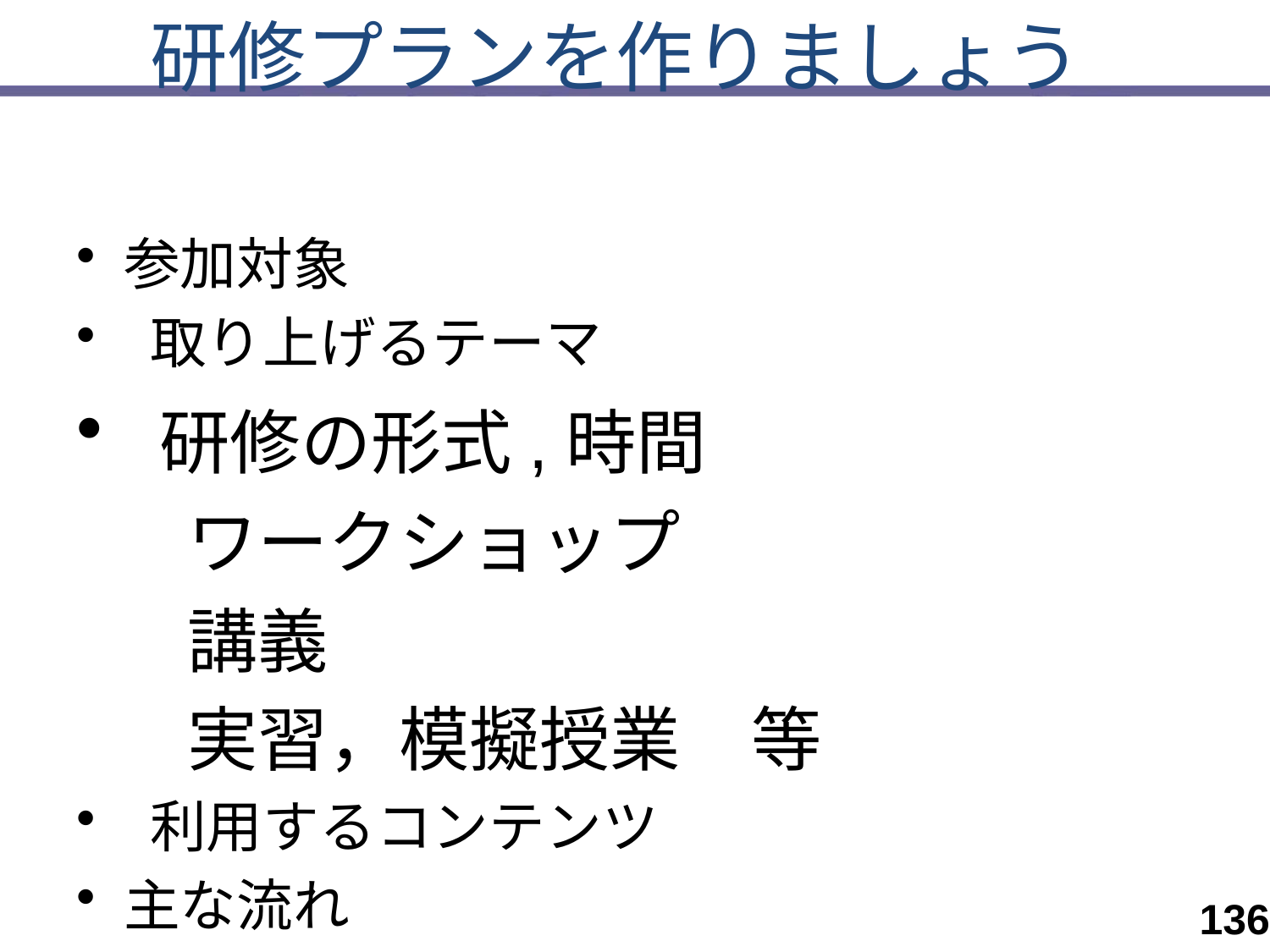

# 研修プランを作りましょう
参加対象
 取り上げるテーマ
 研修の形式,時間
ワークショップ
講義
実習，模擬授業　等
 利用するコンテンツ
主な流れ
136